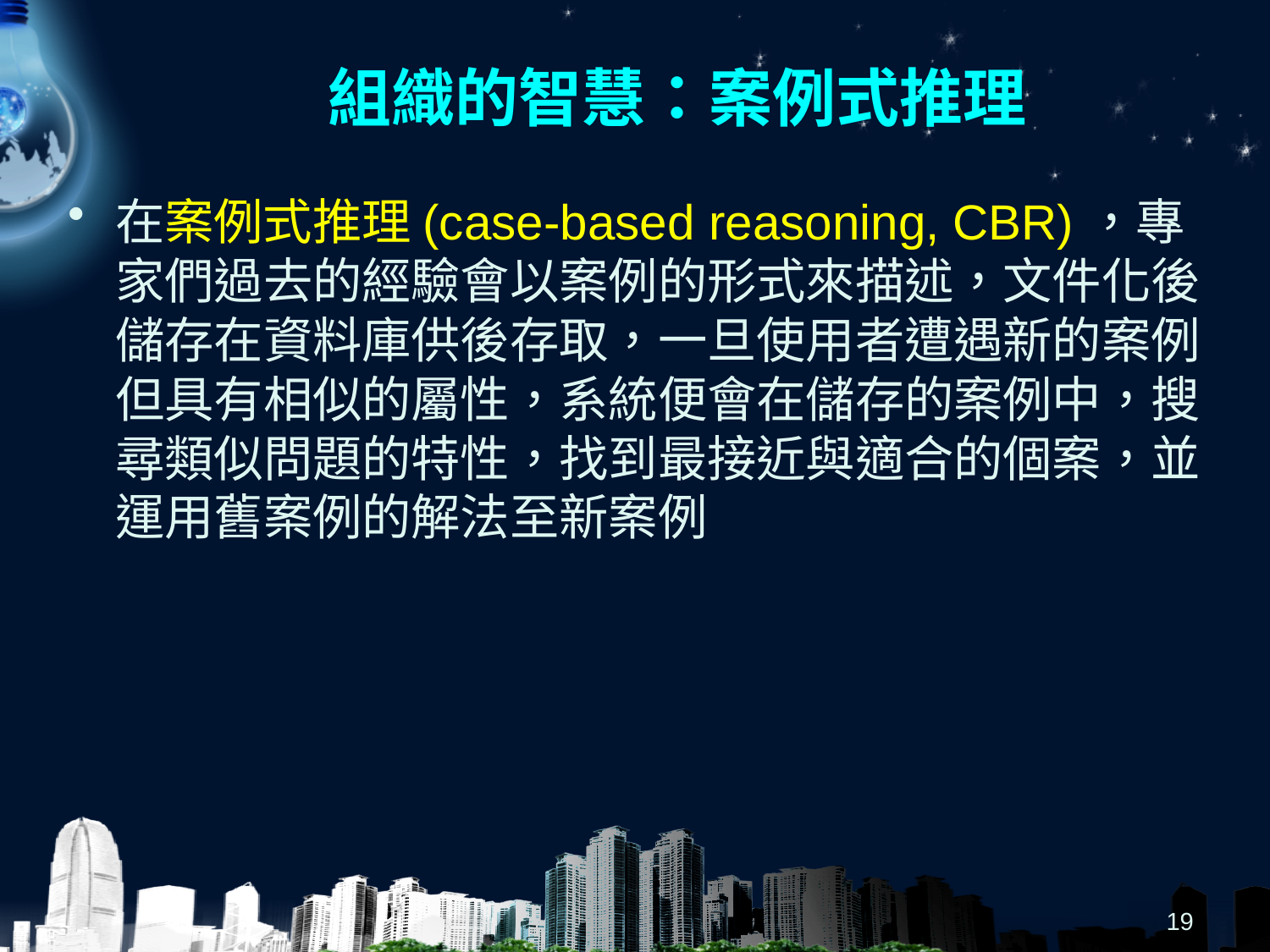

# 組織的智慧：案例式推理
在案例式推理(case-based reasoning, CBR)，專家們過去的經驗會以案例的形式來描述，文件化後儲存在資料庫供後存取，一旦使用者遭遇新的案例但具有相似的屬性，系統便會在儲存的案例中，搜尋類似問題的特性，找到最接近與適合的個案，並運用舊案例的解法至新案例
19